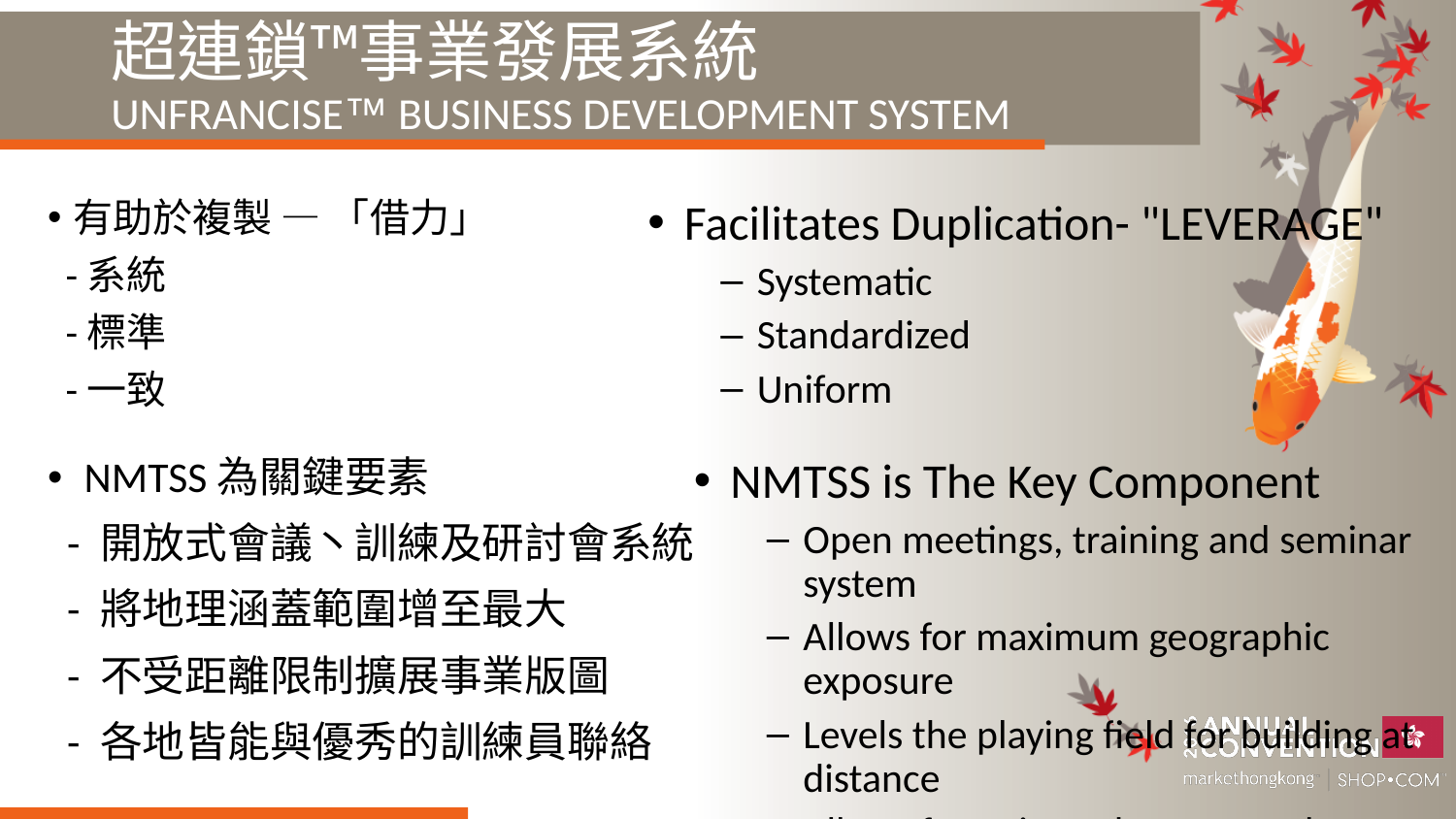

# 超連鎖™事業發展系統 UNFRANCISE™ BUSINESS DEVELOPMENT SYSTEM

有助於複製 — 「借力」
  -系統
  -標準
  -一致
Facilitates Duplication- "LEVERAGE"
Systematic
Standardized
Uniform

NMTSS為關鍵要素
  - 開放式會議丶訓練及研討會系統
  - 將地理涵蓋範圍增至最大
  - 不受距離限制擴展事業版圖
  - 各地皆能與優秀的訓練員聯絡
NMTSS is The Key Component
Open meetings, training and seminar system
Allows for maximum geographic exposure
Levels the playing field for building at distance
Allows for universal access to the very
best trainers